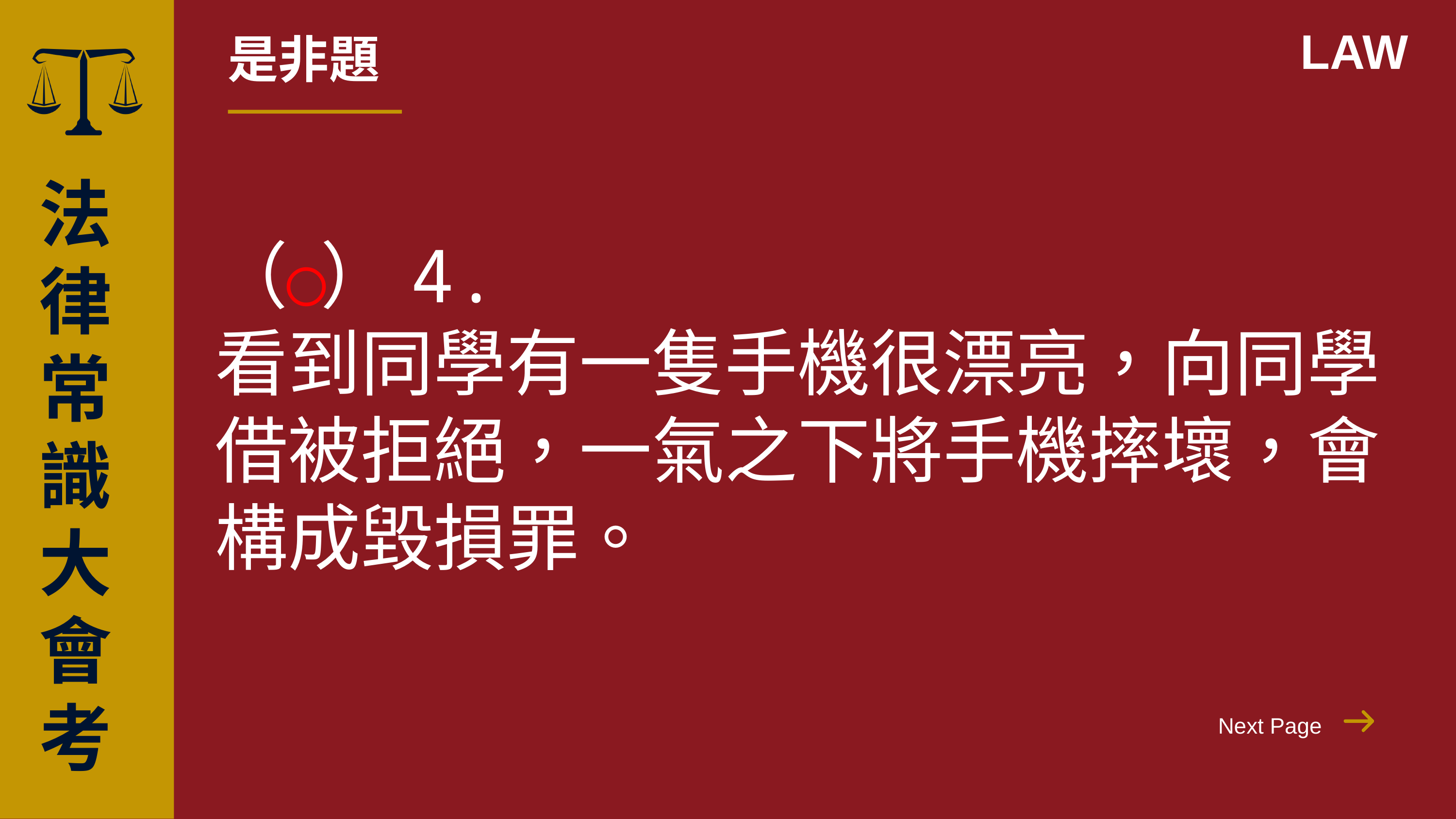

是非題

LAW

（  ）4.
看到同學有一隻手機很漂亮，向同學借被拒絕，一氣之下將手機摔壞，會構成毀損罪。
法律常識
大會考
○
Next Page